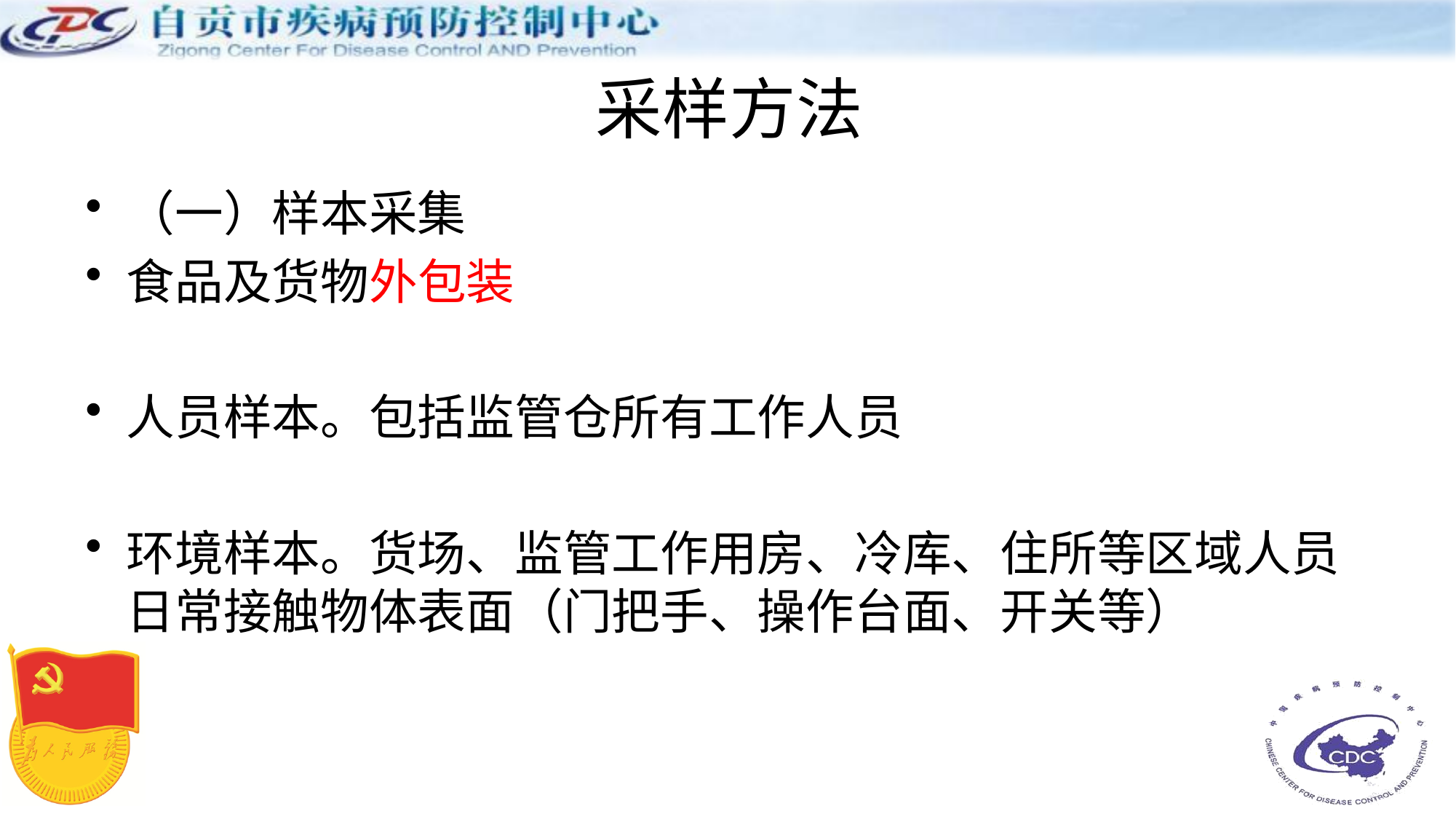

# 采样方法
（一）样本采集
食品及货物外包装

人员样本。包括监管仓所有工作人员

环境样本。货场、监管工作用房、冷库、住所等区域人员日常接触物体表面（门把手、操作台面、开关等）